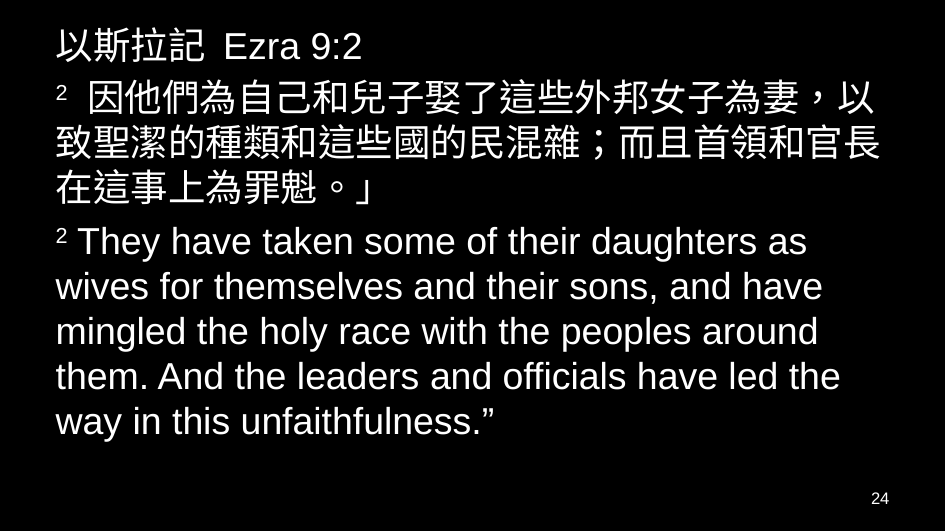

以斯拉記 Ezra 9:2
2 因他們為自己和兒子娶了這些外邦女子為妻，以致聖潔的種類和這些國的民混雜；而且首領和官長在這事上為罪魁。」
2 They have taken some of their daughters as wives for themselves and their sons, and have mingled the holy race with the peoples around them. And the leaders and officials have led the way in this unfaithfulness.”

24